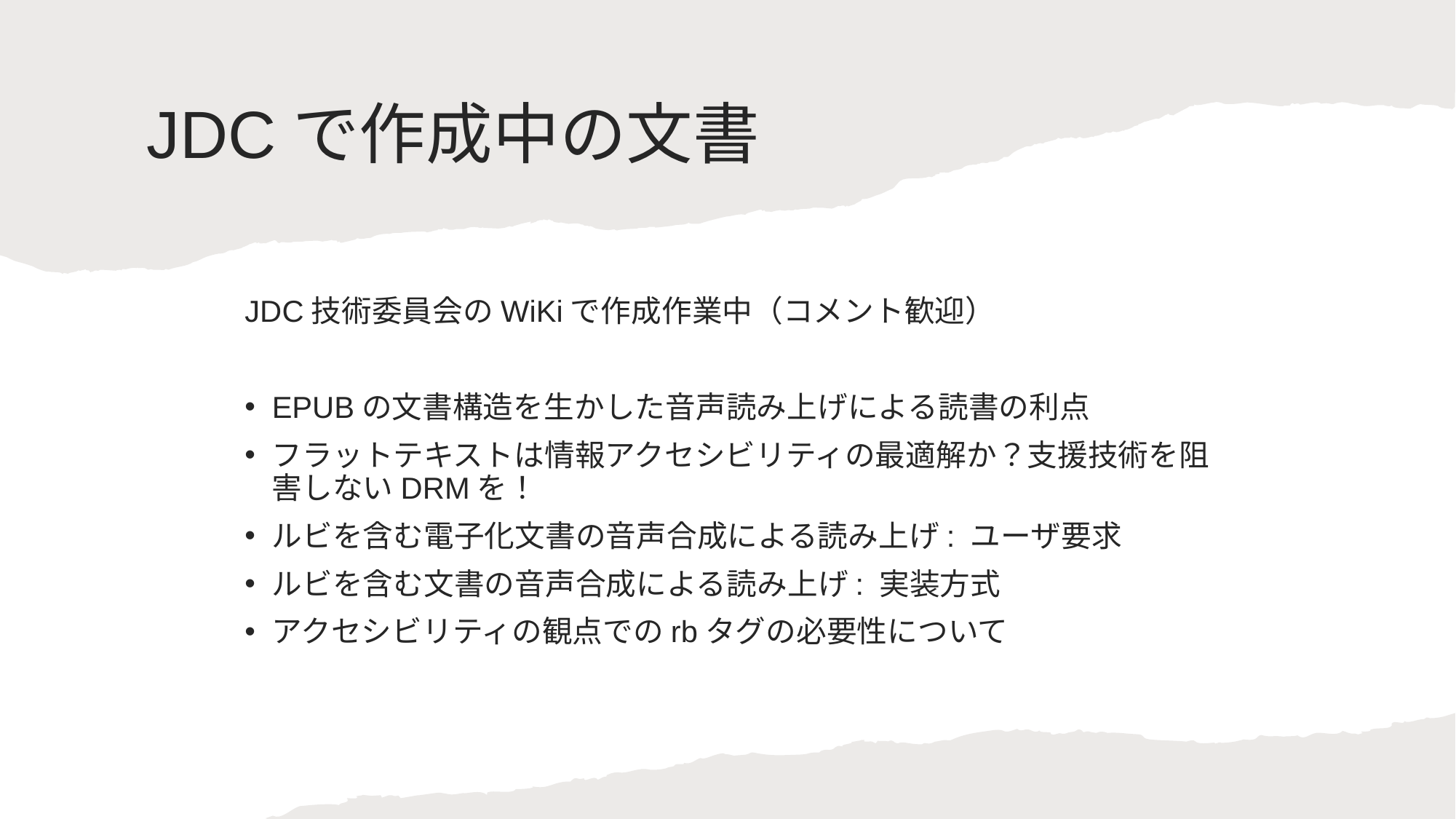

# JDCで作成中の文書
JDC技術委員会のWiKiで作成作業中（コメント歓迎）

EPUBの文書構造を生かした音声読み上げによる読書の利点
フラットテキストは情報アクセシビリティの最適解か？支援技術を阻害しないDRMを！
ルビを含む電子化文書の音声合成による読み上げ: ユーザ要求
ルビを含む文書の音声合成による読み上げ: 実装方式
アクセシビリティの観点でのrbタグの必要性について